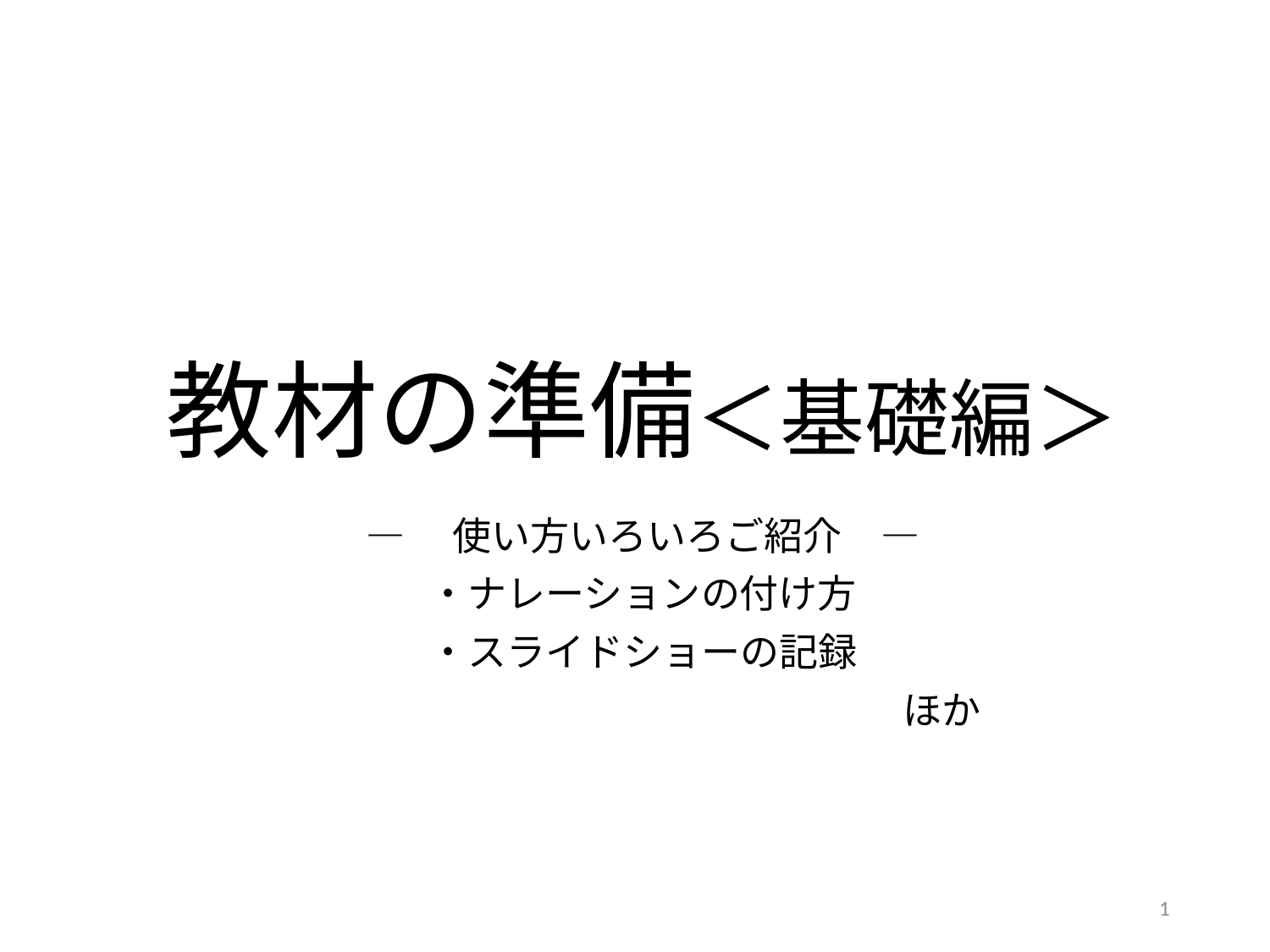

# 教材の準備＜基礎編＞
―　使い方いろいろご紹介　―
・ナレーションの付け方
・スライドショーの記録
ほか
1